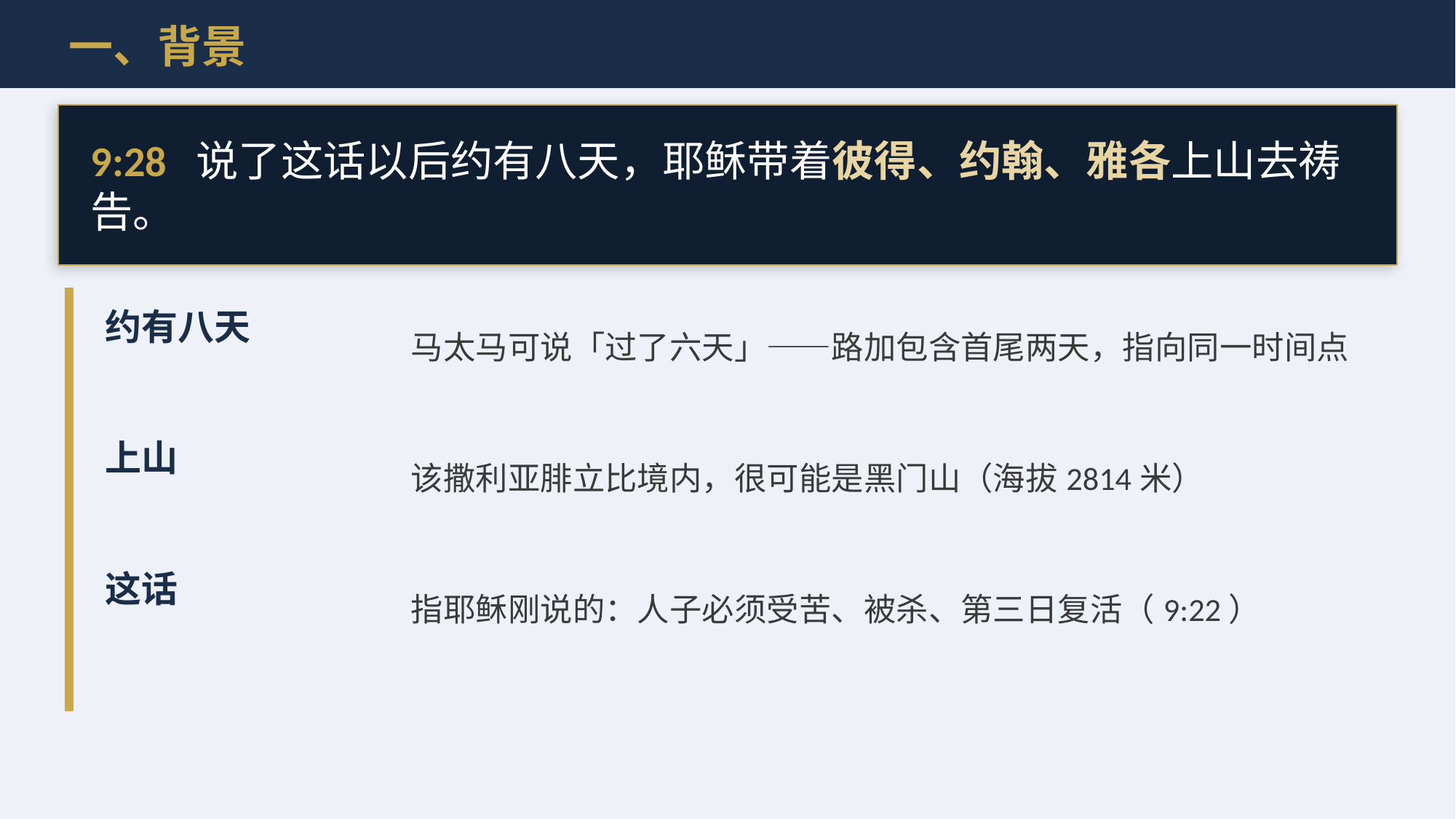

一、背景

9:28  说了这话以后约有八天，耶稣带着彼得、约翰、雅各上山去祷告。

约有八天
马太马可说「过了六天」——路加包含首尾两天，指向同一时间点
上山
该撒利亚腓立比境内，很可能是黑门山（海拔2814米）
这话
指耶稣刚说的：人子必须受苦、被杀、第三日复活（9:22）